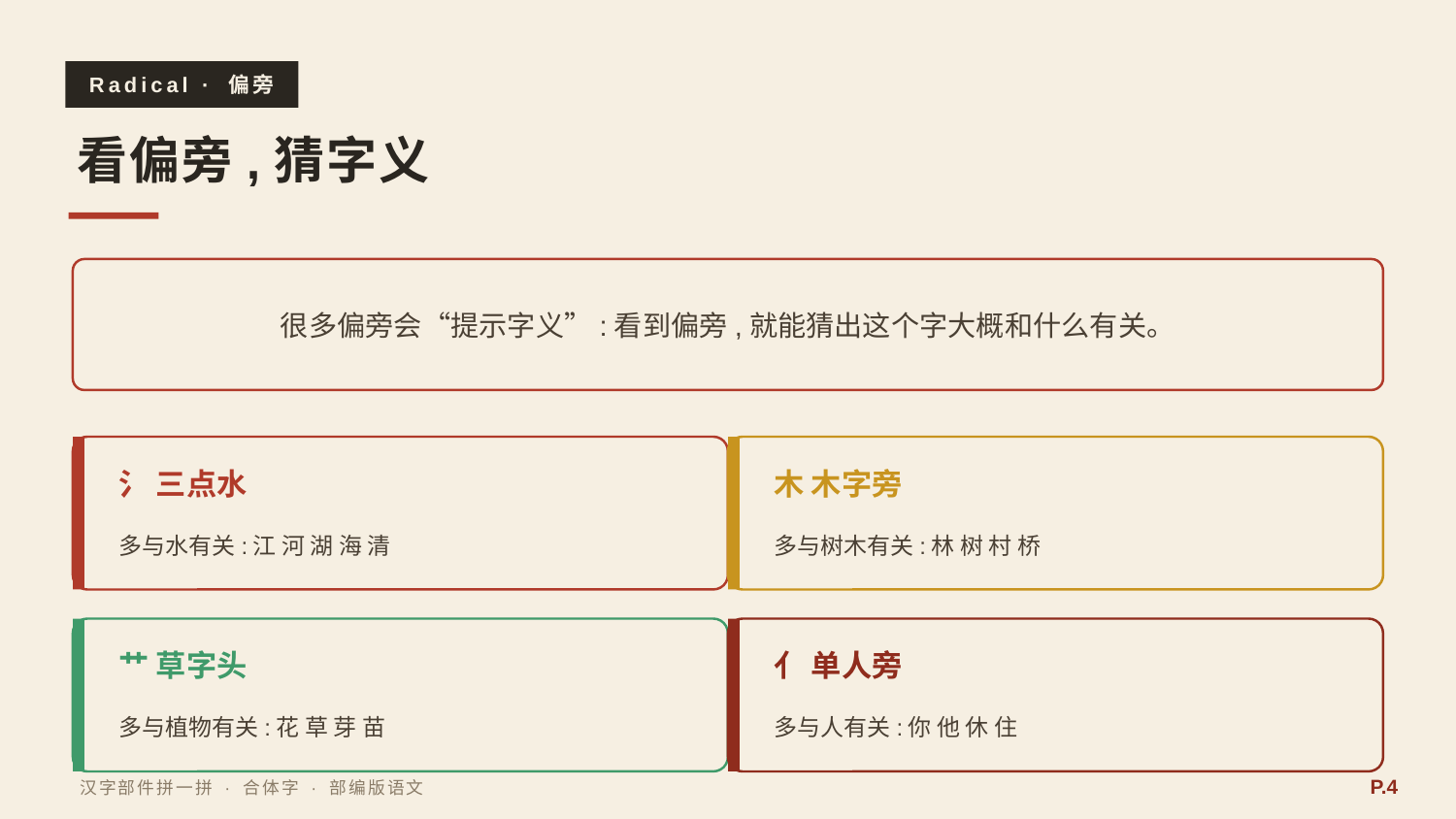

Radical · 偏旁

看偏旁,猜字义

很多偏旁会“提示字义”:看到偏旁,就能猜出这个字大概和什么有关。

氵 三点水
木 木字旁
多与水有关:江 河 湖 海 清
多与树木有关:林 树 村 桥

艹 草字头
亻 单人旁
多与植物有关:花 草 芽 苗
多与人有关:你 他 休 住
P.4
汉字部件拼一拼 · 合体字 · 部编版语文